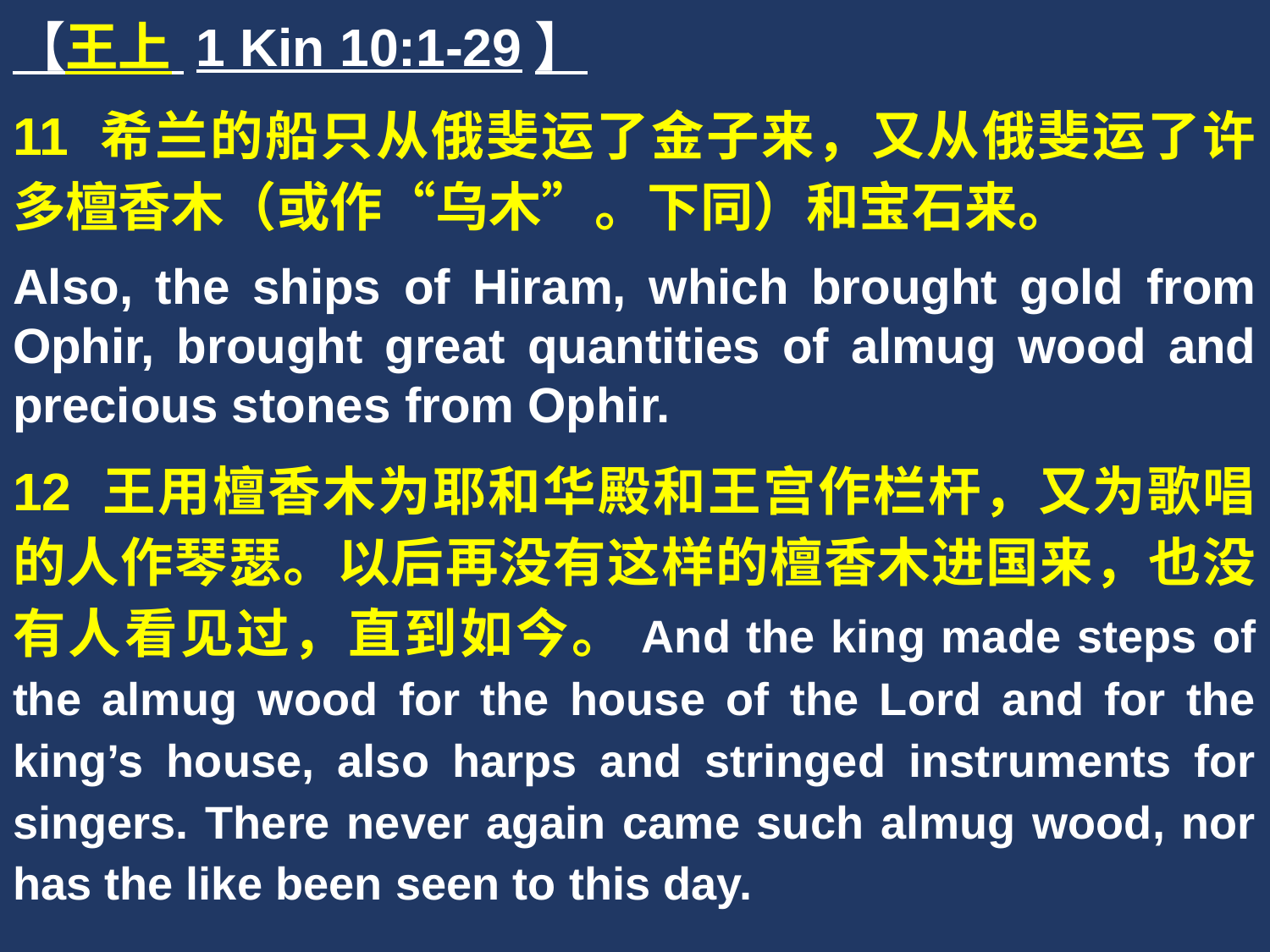

【王上 1 Kin 10:1-29】
11 希兰的船只从俄斐运了金子来，又从俄斐运了许多檀香木（或作“乌木”。下同）和宝石来。
Also, the ships of Hiram, which brought gold from Ophir, brought great quantities of almug wood and precious stones from Ophir.
12 王用檀香木为耶和华殿和王宫作栏杆，又为歌唱的人作琴瑟。以后再没有这样的檀香木进国来，也没有人看见过，直到如今。And the king made steps of the almug wood for the house of the Lord and for the king’s house, also harps and stringed instruments for singers. There never again came such almug wood, nor has the like been seen to this day.